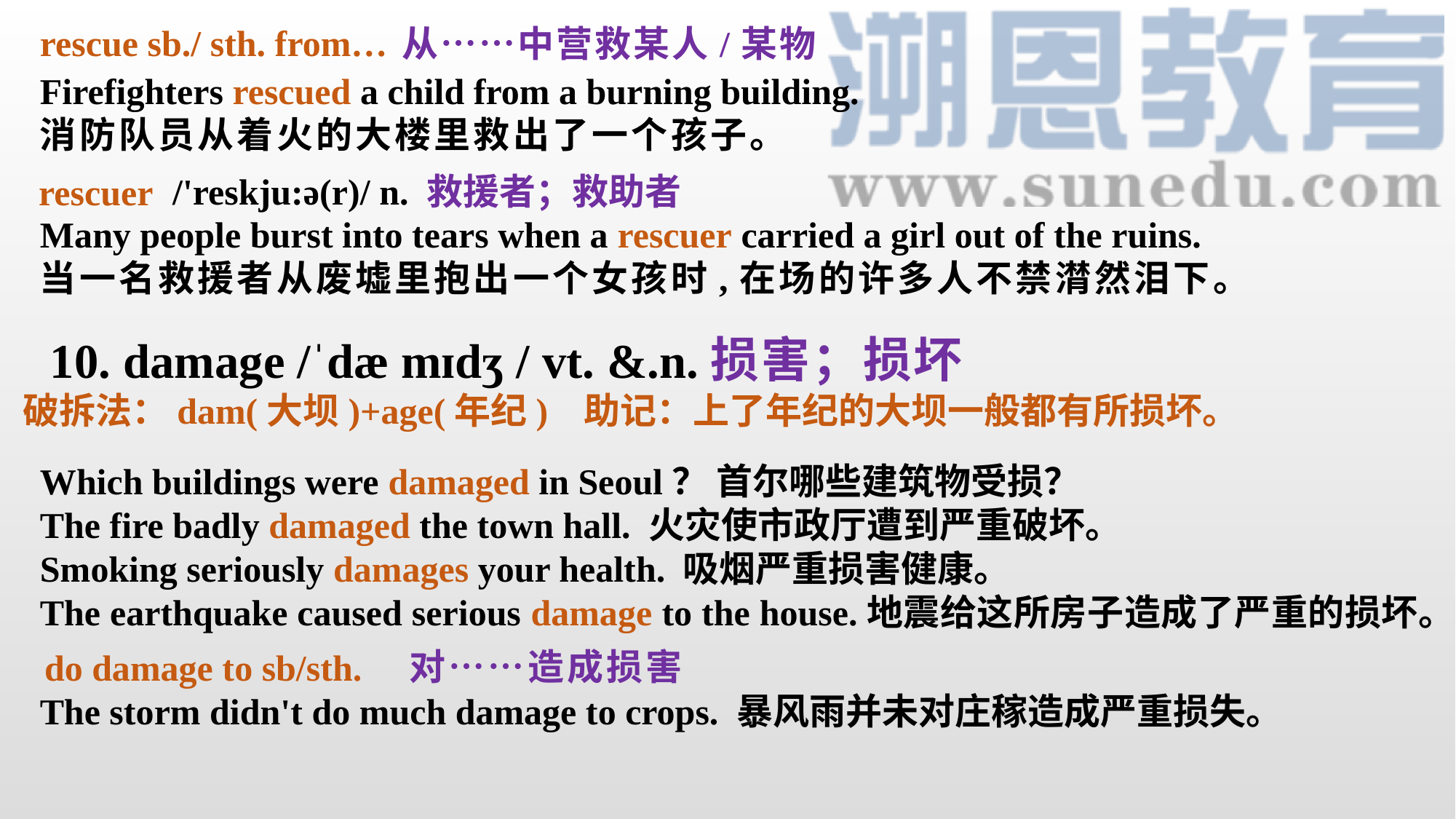

rescue sb./ sth. from…
从……中营救某人/某物
Firefighters rescued a child from a burning building.
消防队员从着火的大楼里救出了一个孩子。
            /'reskju:ə(r)/ n. 救援者；救助者
rescuer
Many people burst into tears when a rescuer carried a girl out of the ruins.
当一名救援者从废墟里抱出一个女孩时,在场的许多人不禁潸然泪下。
损害；损坏
10. damage /ˈdæ mɪdʒ / vt. &.n.
破拆法：dam(大坝)+age(年纪)   助记：上了年纪的大坝一般都有所损坏。
Which buildings were damaged in Seoul？ 首尔哪些建筑物受损？
The fire badly damaged the town hall. 火灾使市政厅遭到严重破坏。
Smoking seriously damages your health. 吸烟严重损害健康。
The earthquake caused serious damage to the house.地震给这所房子造成了严重的损坏。
do damage to sb/sth.
 对……造成损害
The storm didn't do much damage to crops. 暴风雨并未对庄稼造成严重损失。